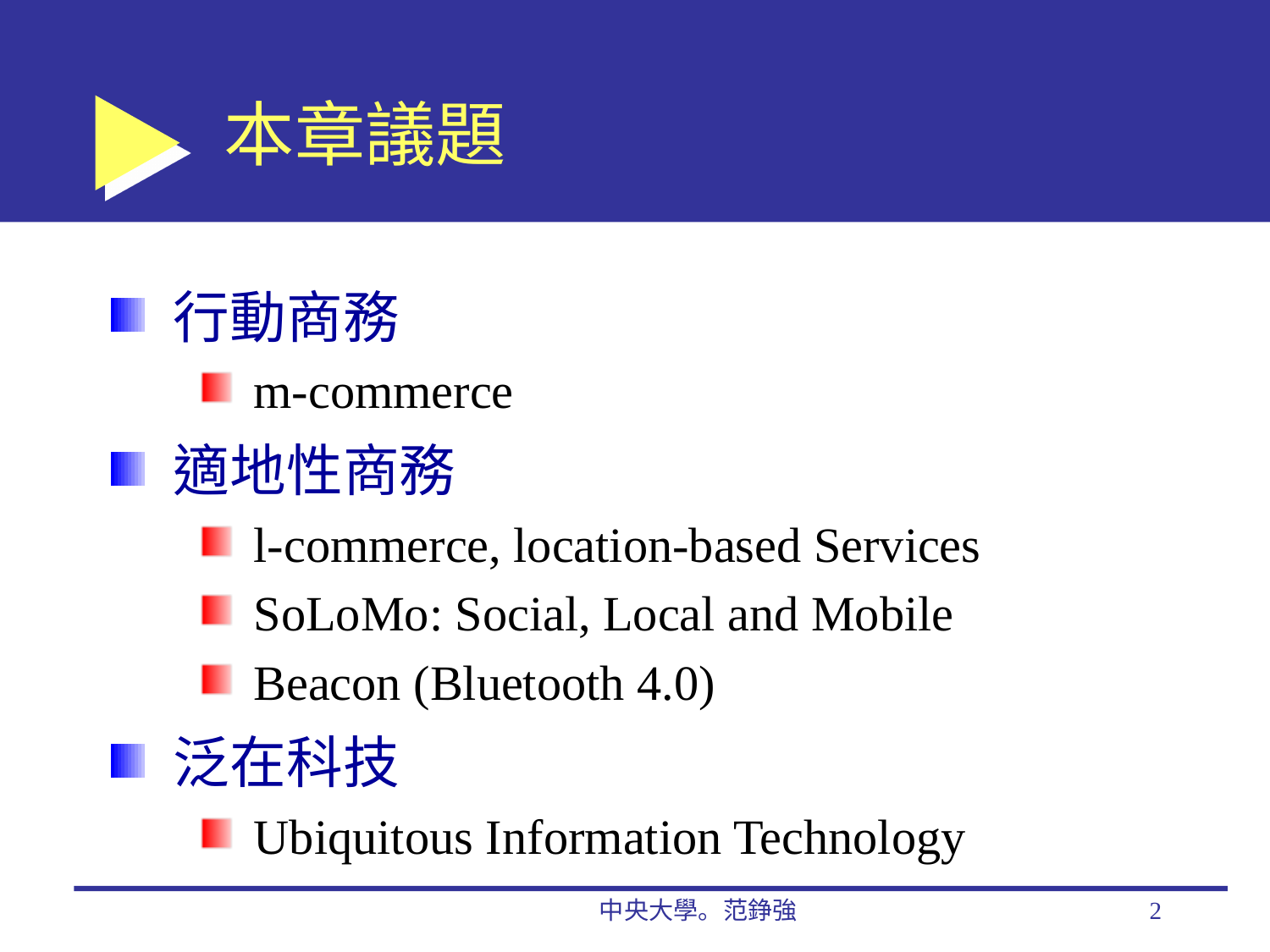

# 本章議題
行動商務
m-commerce
適地性商務
l-commerce, location-based Services
SoLoMo: Social, Local and Mobile
Beacon (Bluetooth 4.0)
泛在科技
Ubiquitous Information Technology
中央大學。范錚強
2